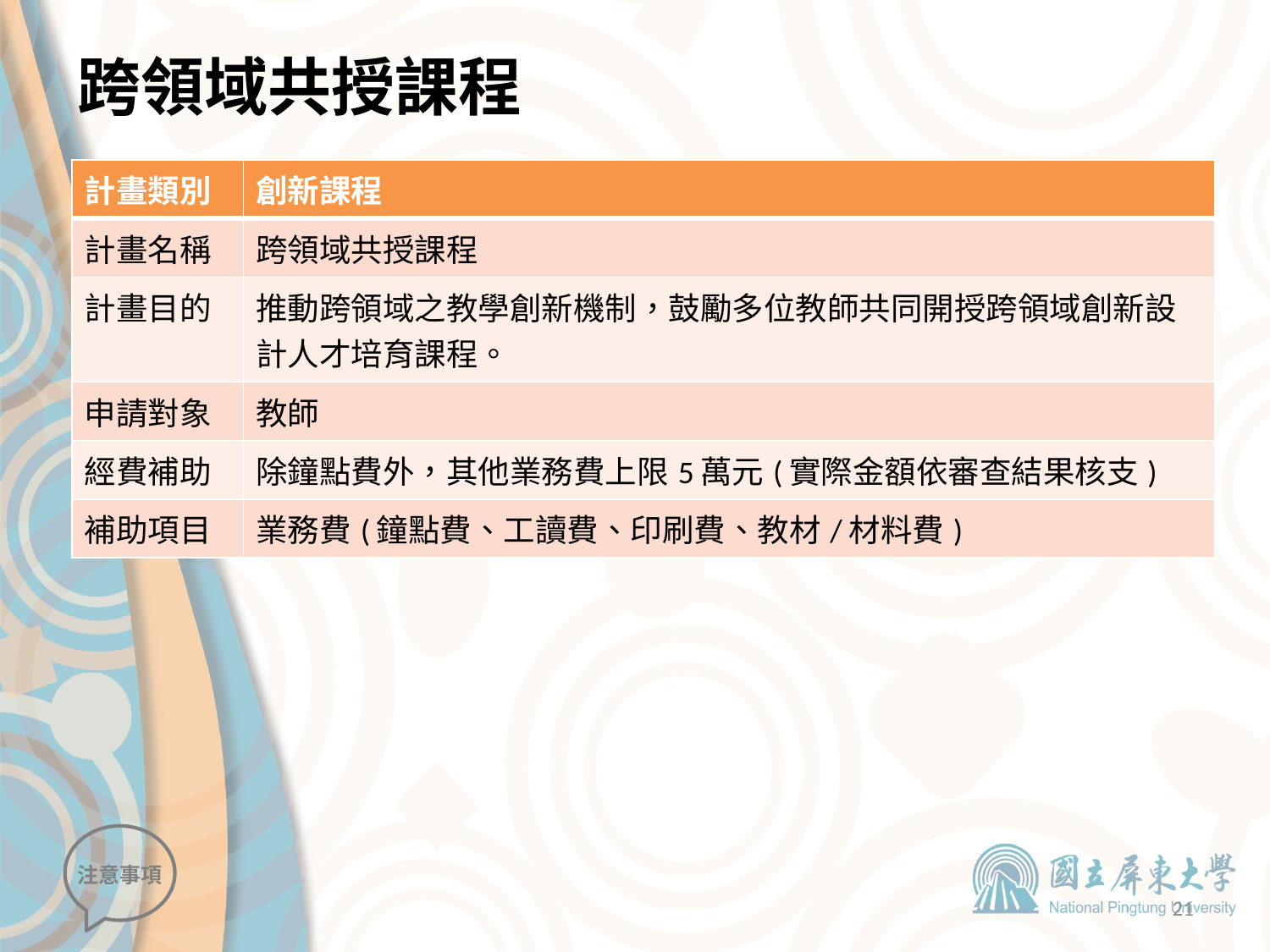

# 跨領域共授課程
| 計畫類別 | 創新課程 |
| --- | --- |
| 計畫名稱 | 跨領域共授課程 |
| 計畫目的 | 推動跨領域之教學創新機制，鼓勵多位教師共同開授跨領域創新設計人才培育課程。 |
| 申請對象 | 教師 |
| 經費補助 | 除鐘點費外，其他業務費上限5萬元(實際金額依審查結果核支) |
| 補助項目 | 業務費(鐘點費、工讀費、印刷費、教材/材料費) |

注意事項
21